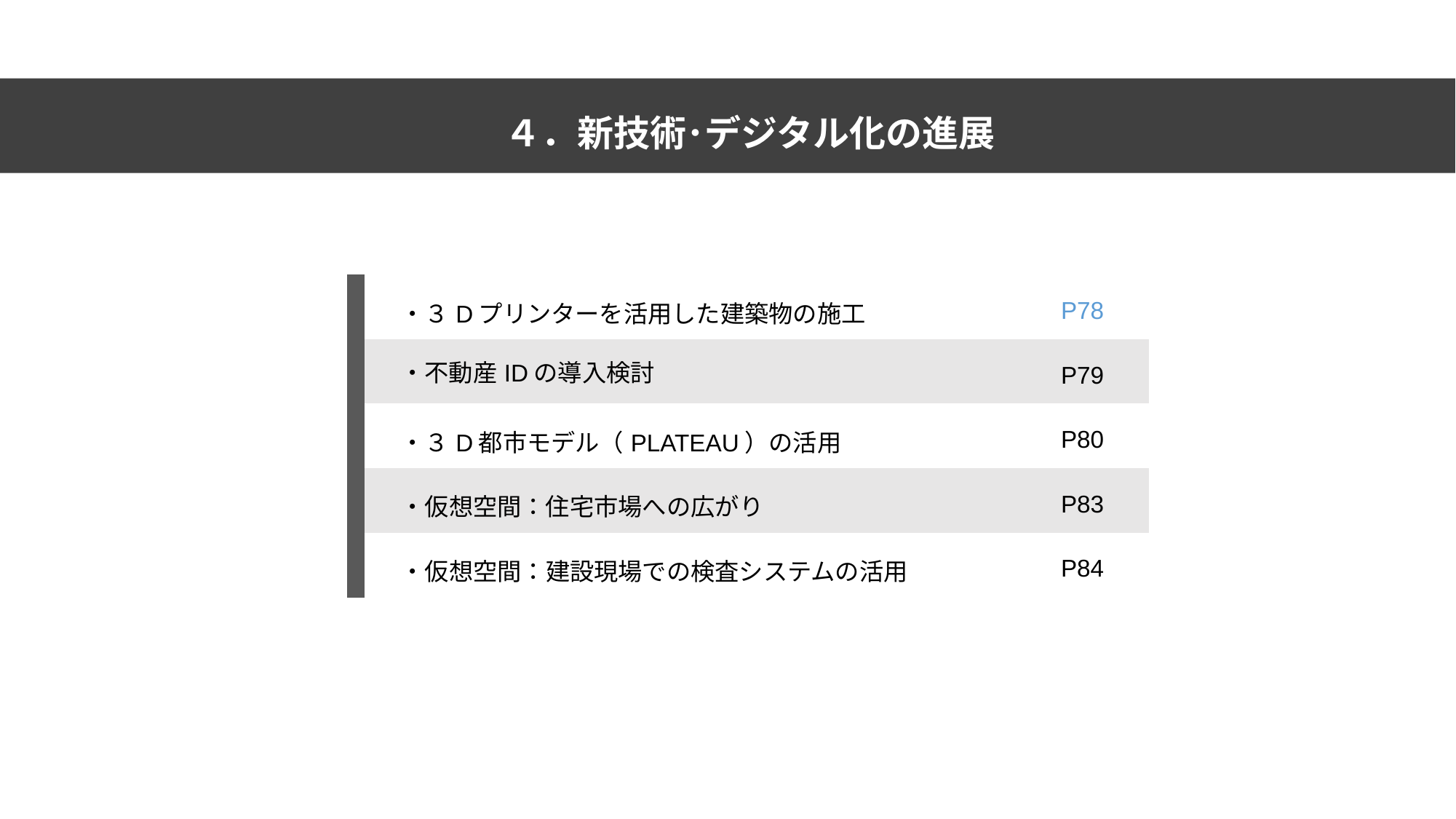

４．新技術･デジタル化の進展
|  | ・３Dプリンターを活用した建築物の施工 | P78 |
| --- | --- | --- |
|  | ・不動産IDの導入検討 | P79 |
|  | ・３D都市モデル（PLATEAU）の活用 | P80 |
|  | ・仮想空間：住宅市場への広がり | P83 |
|  | ・仮想空間：建設現場での検査システムの活用 | P84 |